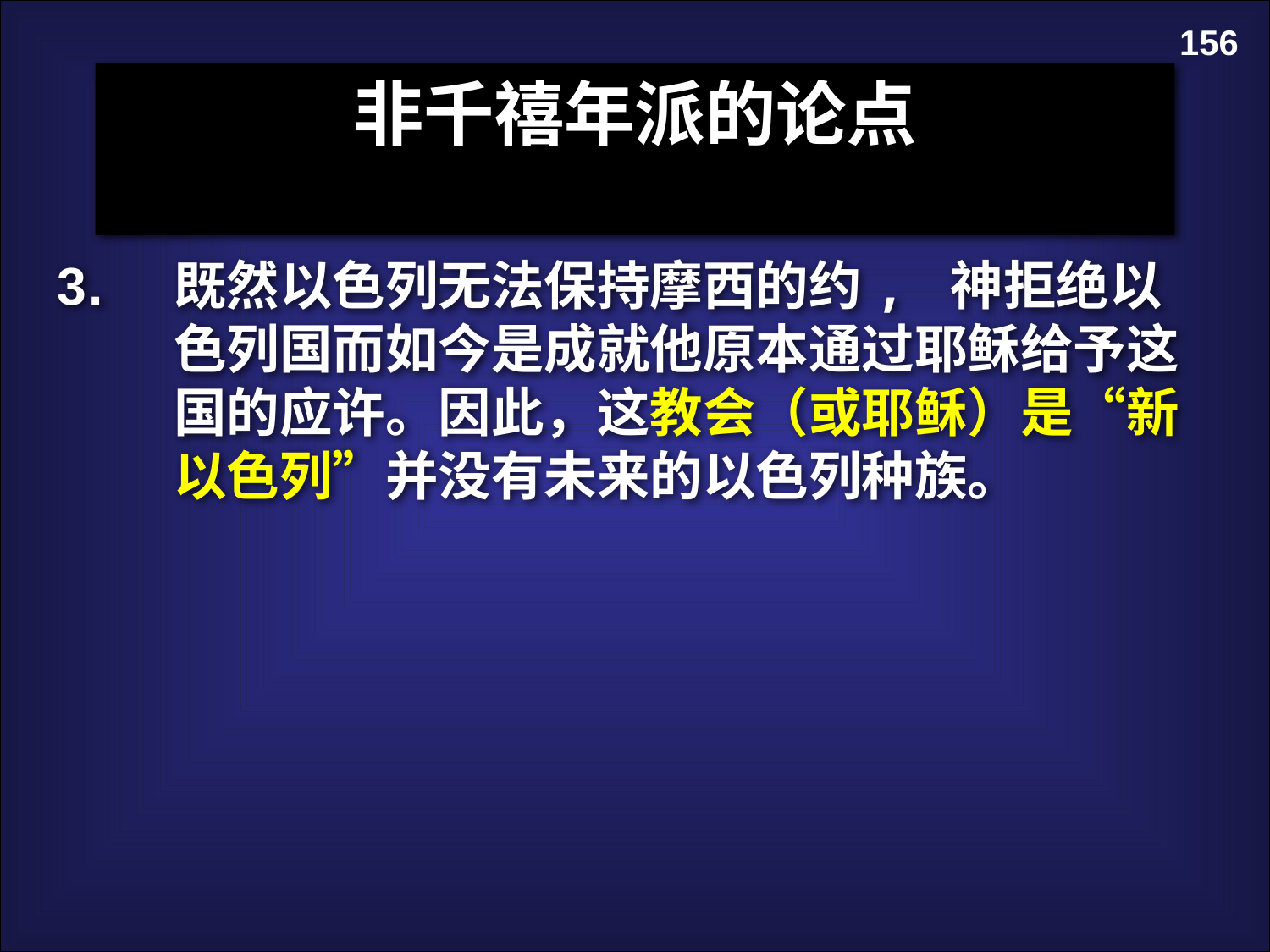

156
非千禧年派的论点
既然以色列无法保持摩西的约, 神拒绝以色列国而如今是成就他原本通过耶稣给予这国的应许。因此，这教会（或耶稣）是“新以色列”并没有未来的以色列种族。